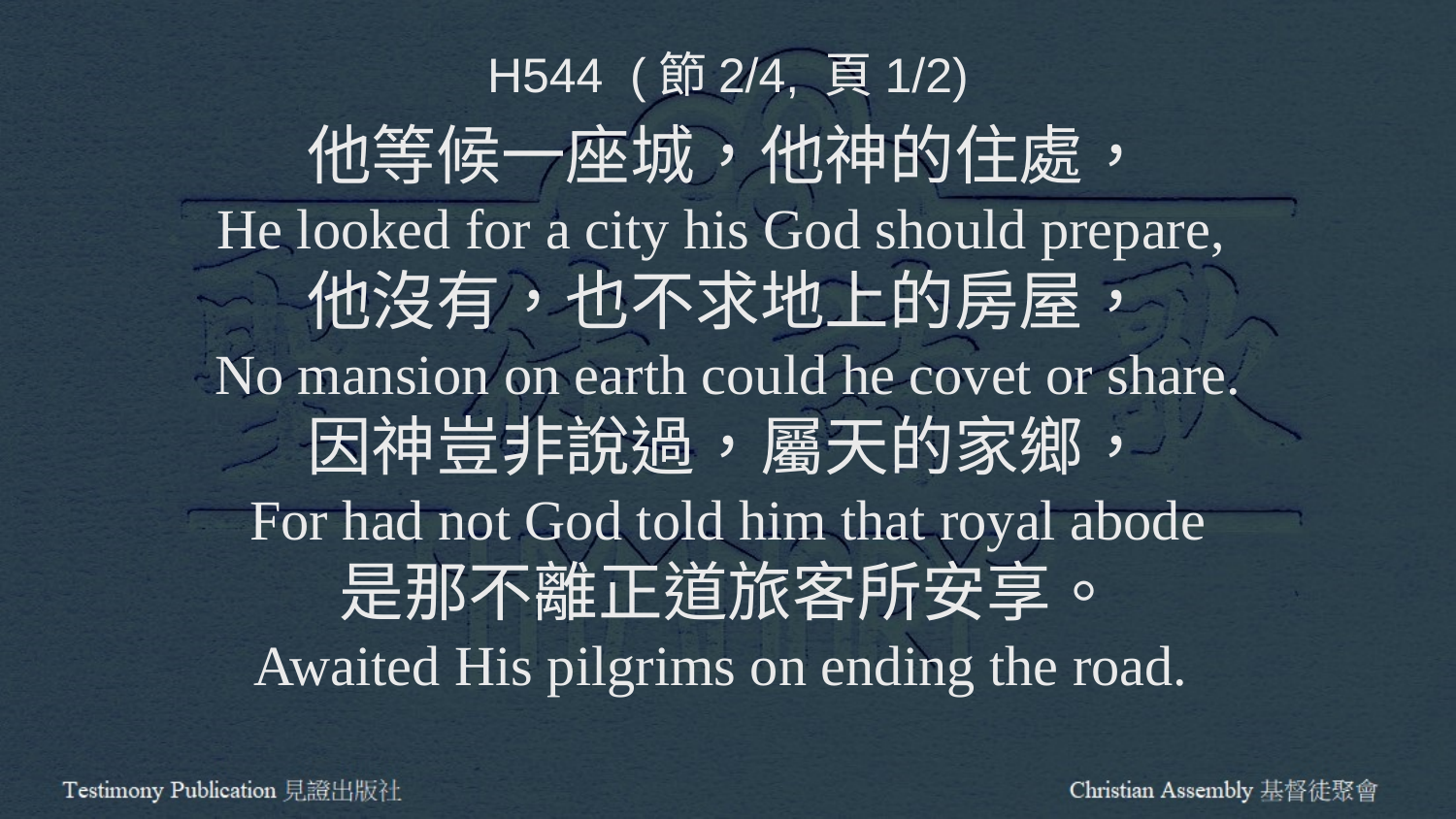

H544  (節2/4, 頁1/2)
他等候一座城，他神的住處，
He looked for a city his God should prepare,
他沒有，也不求地上的房屋，
No mansion on earth could he covet or share.
因神豈非說過，屬天的家鄉，
For had not God told him that royal abode
是那不離正道旅客所安享。
Awaited His pilgrims on ending the road.